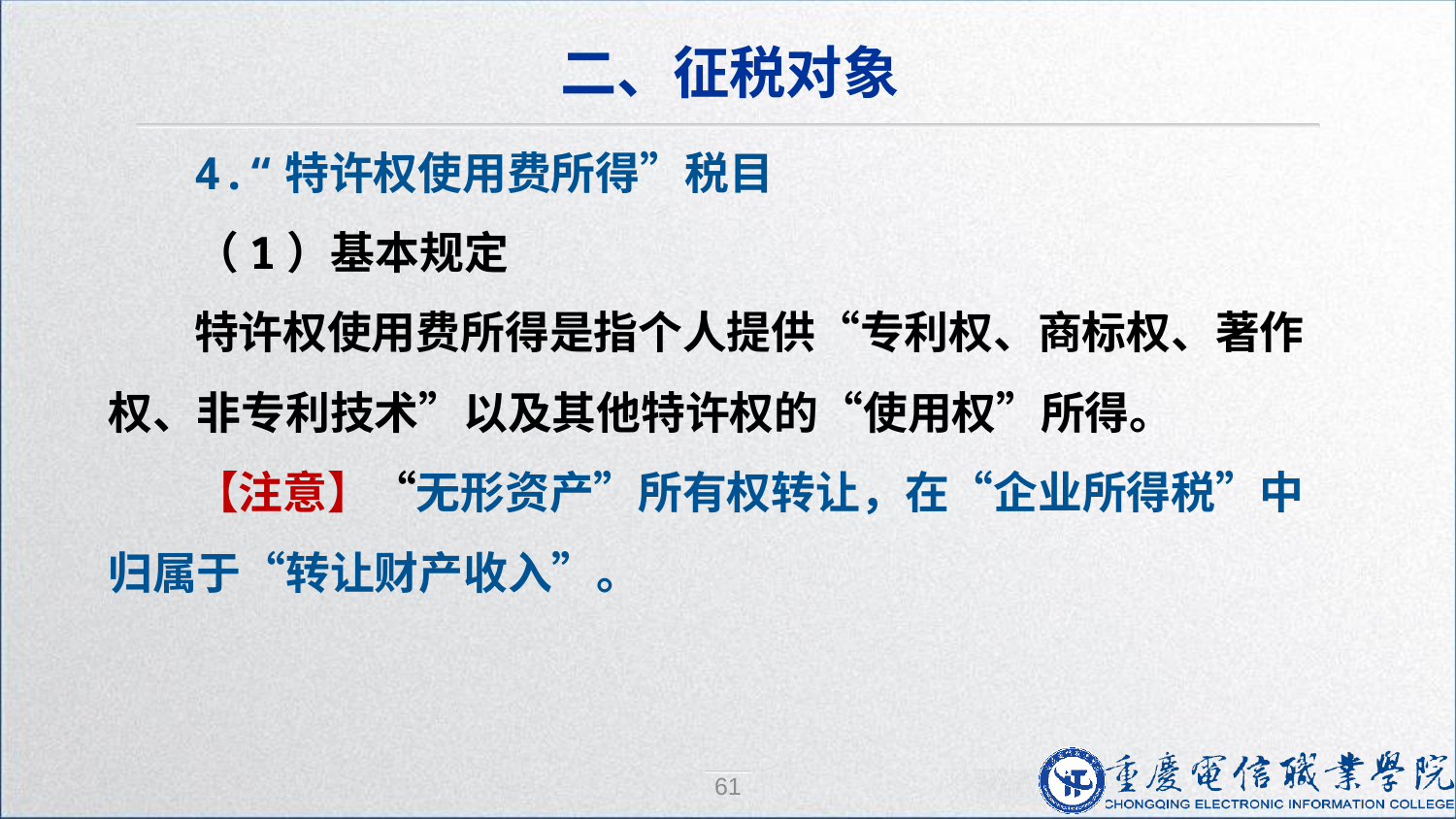

二、征税对象
4.“特许权使用费所得”税目
（1）基本规定
特许权使用费所得是指个人提供“专利权、商标权、著作权、非专利技术”以及其他特许权的“使用权”所得。
【注意】“无形资产”所有权转让，在“企业所得税”中归属于“转让财产收入”。
61